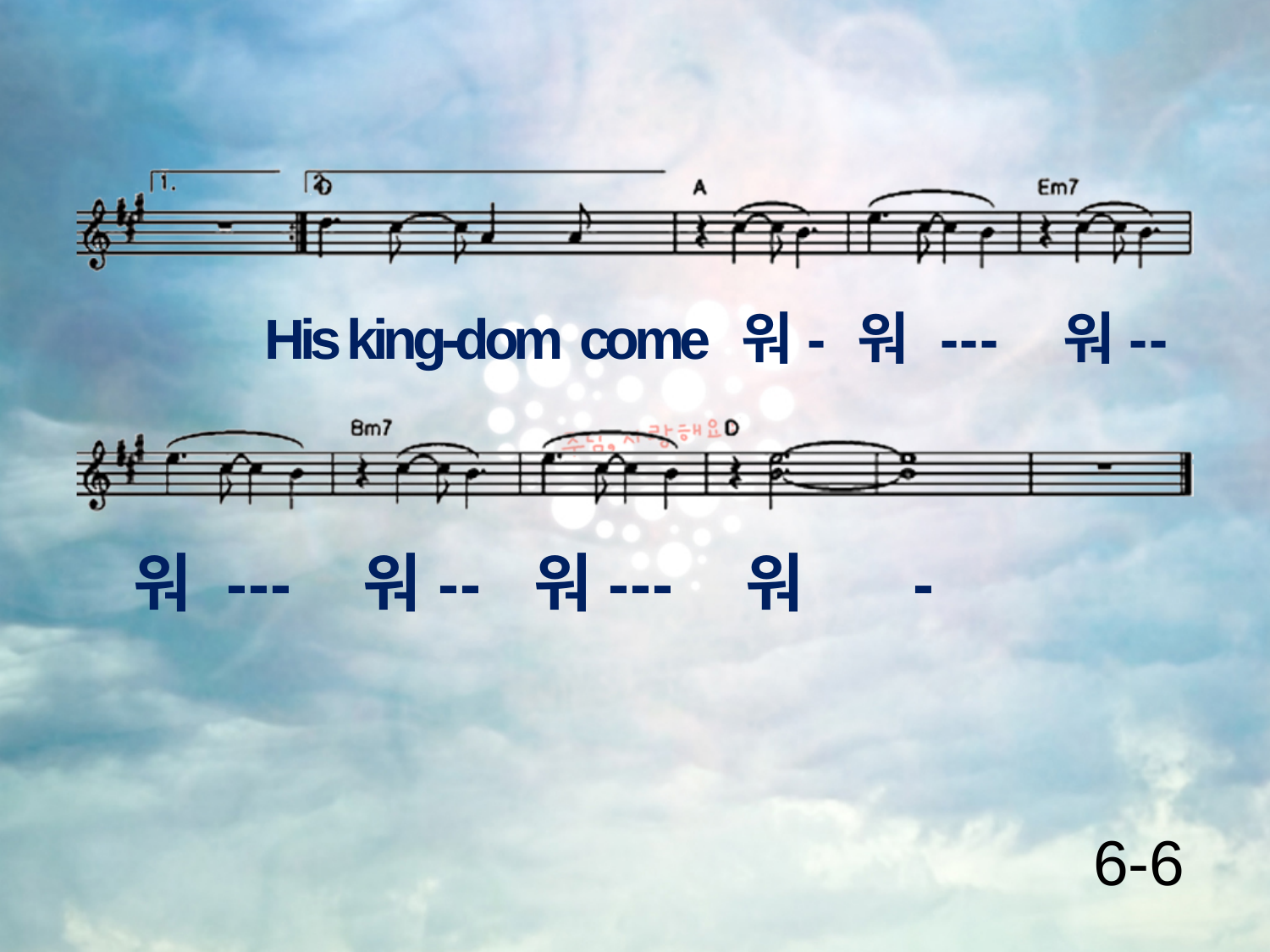

His king-dom  come 워- 워 ---   워--
워 ---   워--  워---   워     -
6-6